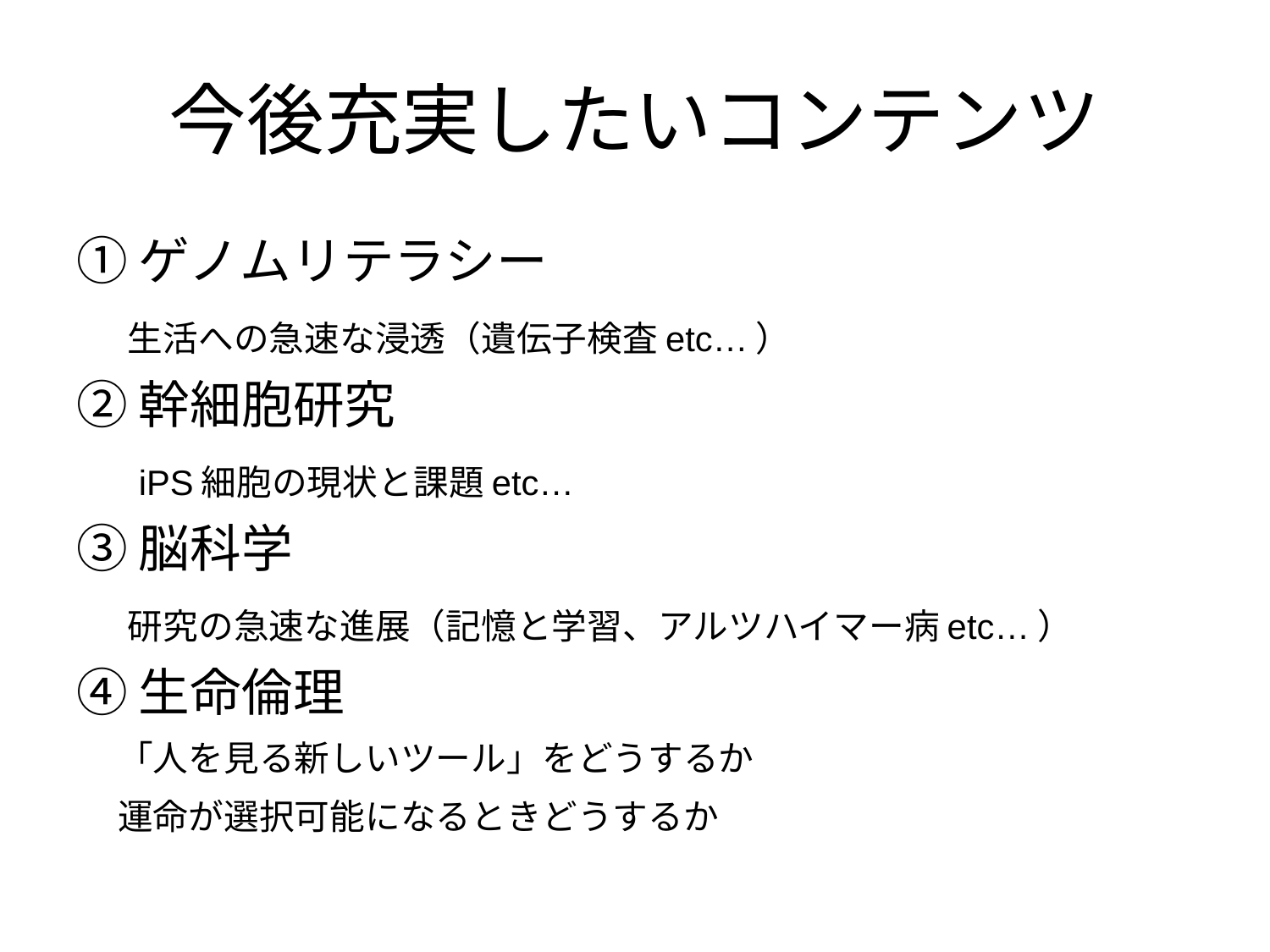

# 今後充実したいコンテンツ
①ゲノムリテラシー
　生活への急速な浸透（遺伝子検査etc…）
②幹細胞研究
　iPS細胞の現状と課題etc…
③脳科学
　研究の急速な進展（記憶と学習、アルツハイマー病etc…）
④生命倫理
　「人を見る新しいツール」をどうするか
　運命が選択可能になるときどうするか